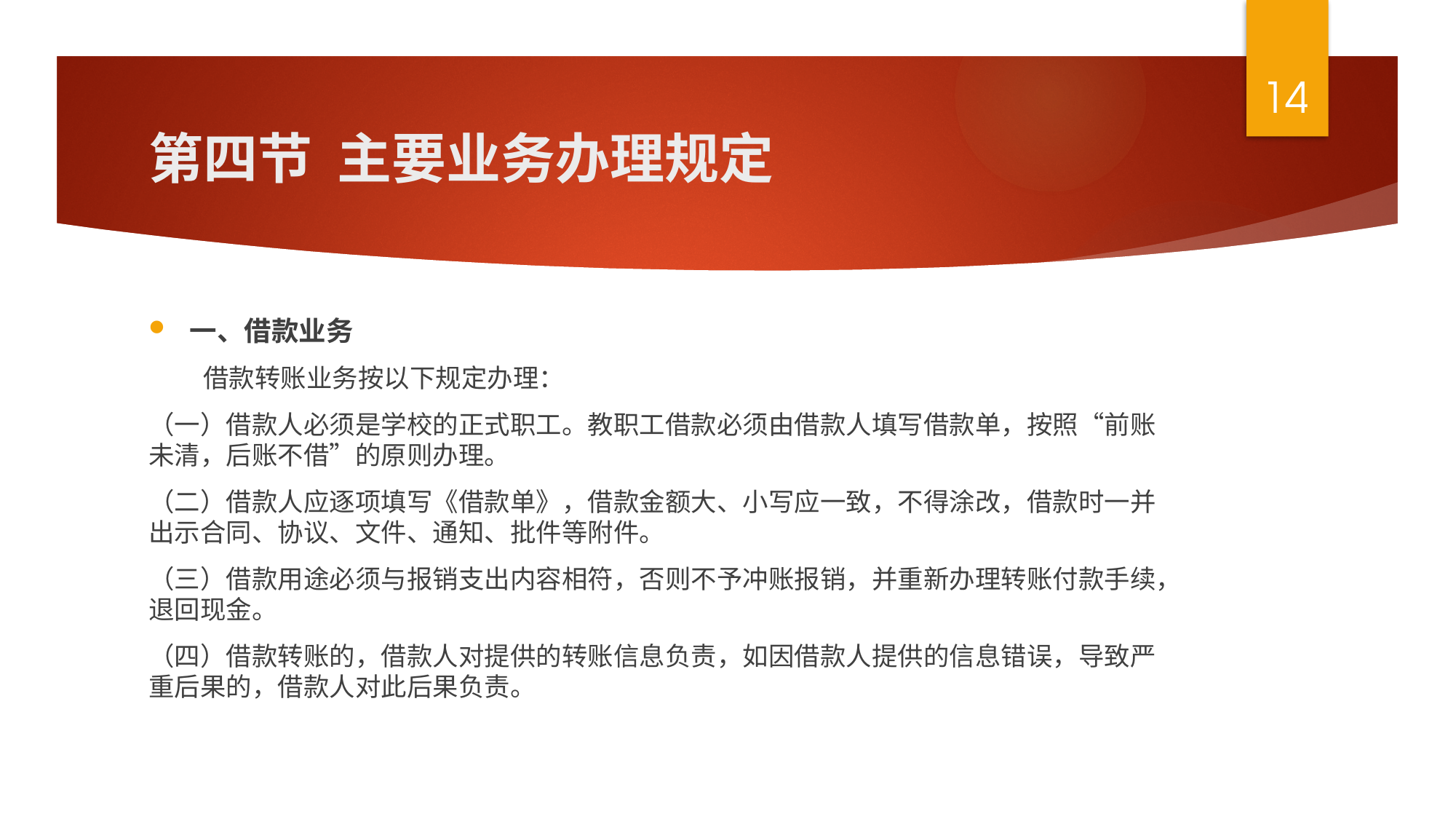

14
# 第四节  主要业务办理规定
一、借款业务
借款转账业务按以下规定办理：
（一）借款人必须是学校的正式职工。教职工借款必须由借款人填写借款单，按照“前账未清，后账不借”的原则办理。
（二）借款人应逐项填写《借款单》，借款金额大、小写应一致，不得涂改，借款时一并出示合同、协议、文件、通知、批件等附件。
（三）借款用途必须与报销支出内容相符，否则不予冲账报销，并重新办理转账付款手续，退回现金。
（四）借款转账的，借款人对提供的转账信息负责，如因借款人提供的信息错误，导致严重后果的，借款人对此后果负责。